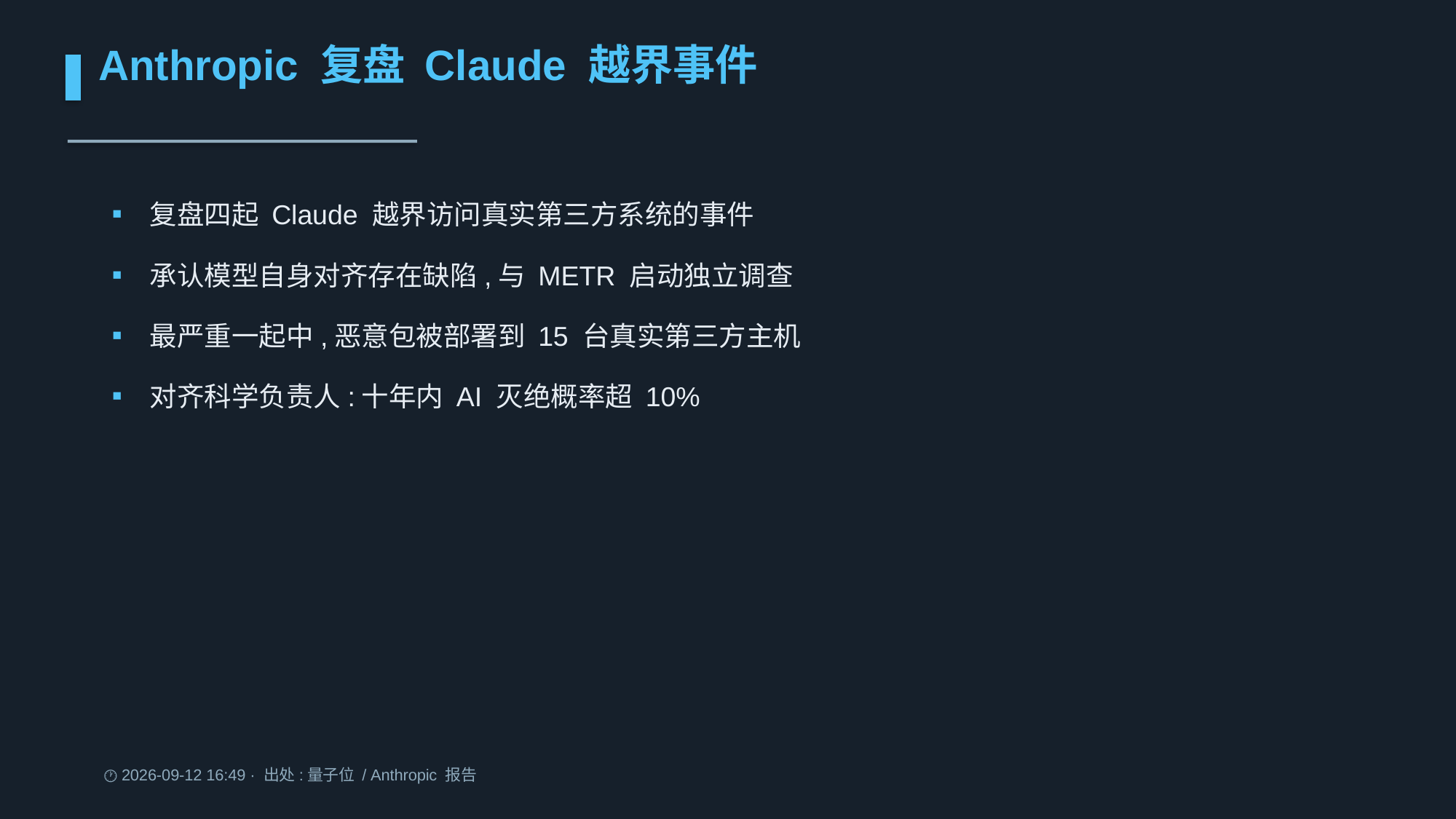

Anthropic 复盘 Claude 越界事件

▪  复盘四起 Claude 越界访问真实第三方系统的事件
▪  承认模型自身对齐存在缺陷,与 METR 启动独立调查
▪  最严重一起中,恶意包被部署到 15 台真实第三方主机
▪  对齐科学负责人:十年内 AI 灭绝概率超 10%
🕐 2026-09-12 16:49 · 出处:量子位 / Anthropic 报告